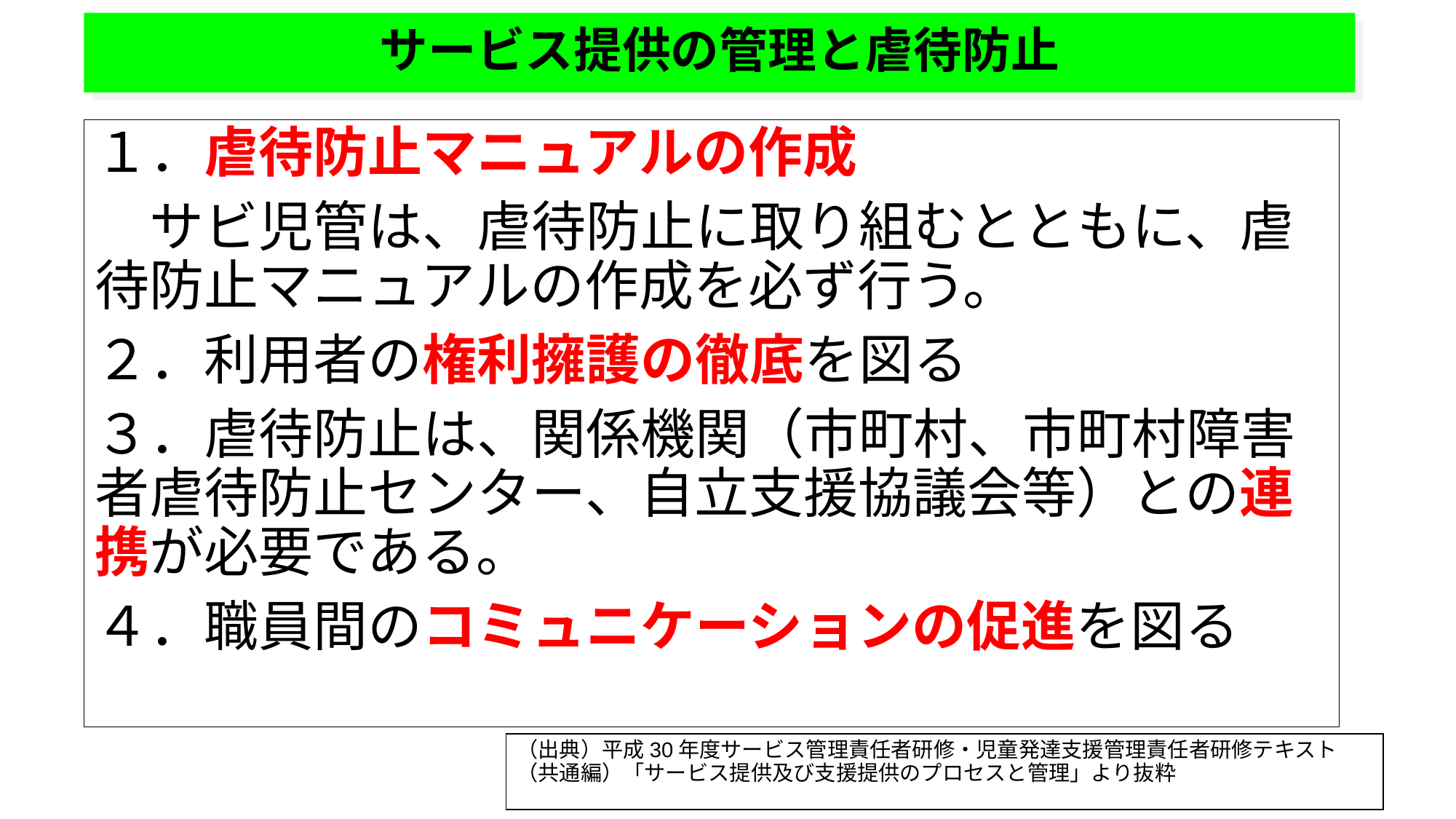

サービス提供の管理と虐待防止
１．虐待防止マニュアルの作成
　サビ児管は、虐待防止に取り組むとともに、虐待防止マニュアルの作成を必ず行う。
２．利用者の権利擁護の徹底を図る
３．虐待防止は、関係機関（市町村、市町村障害者虐待防止センター、自立支援協議会等）との連携が必要である。
４．職員間のコミュニケーションの促進を図る
（出典）平成30年度サービス管理責任者研修・児童発達支援管理責任者研修テキスト（共通編）「サービス提供及び支援提供のプロセスと管理」より抜粋